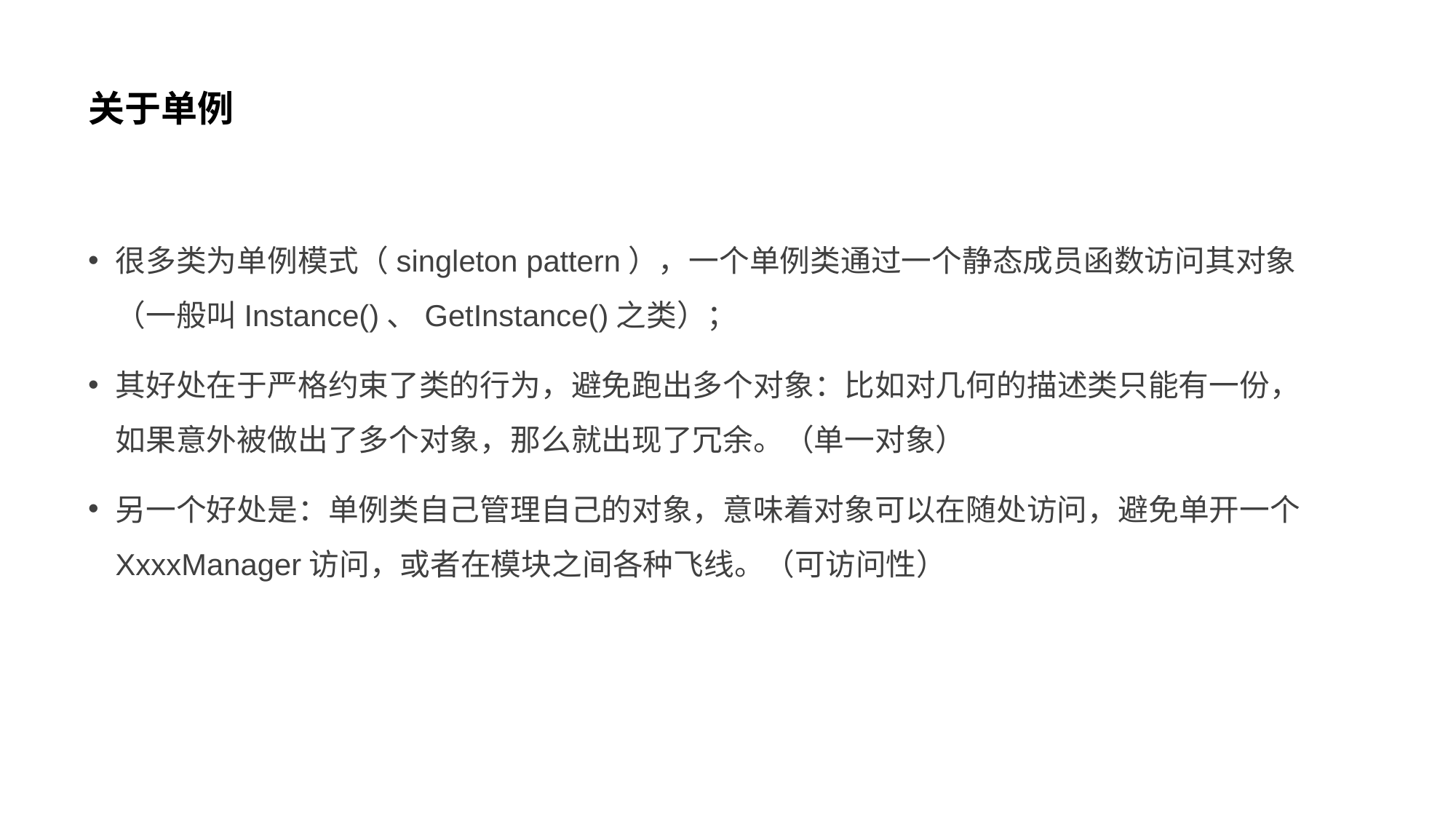

# 关于单例
很多类为单例模式（singleton pattern），一个单例类通过一个静态成员函数访问其对象（一般叫Instance()、GetInstance()之类）；
其好处在于严格约束了类的行为，避免跑出多个对象：比如对几何的描述类只能有一份，如果意外被做出了多个对象，那么就出现了冗余。（单一对象）
另一个好处是：单例类自己管理自己的对象，意味着对象可以在随处访问，避免单开一个XxxxManager访问，或者在模块之间各种飞线。（可访问性）
22